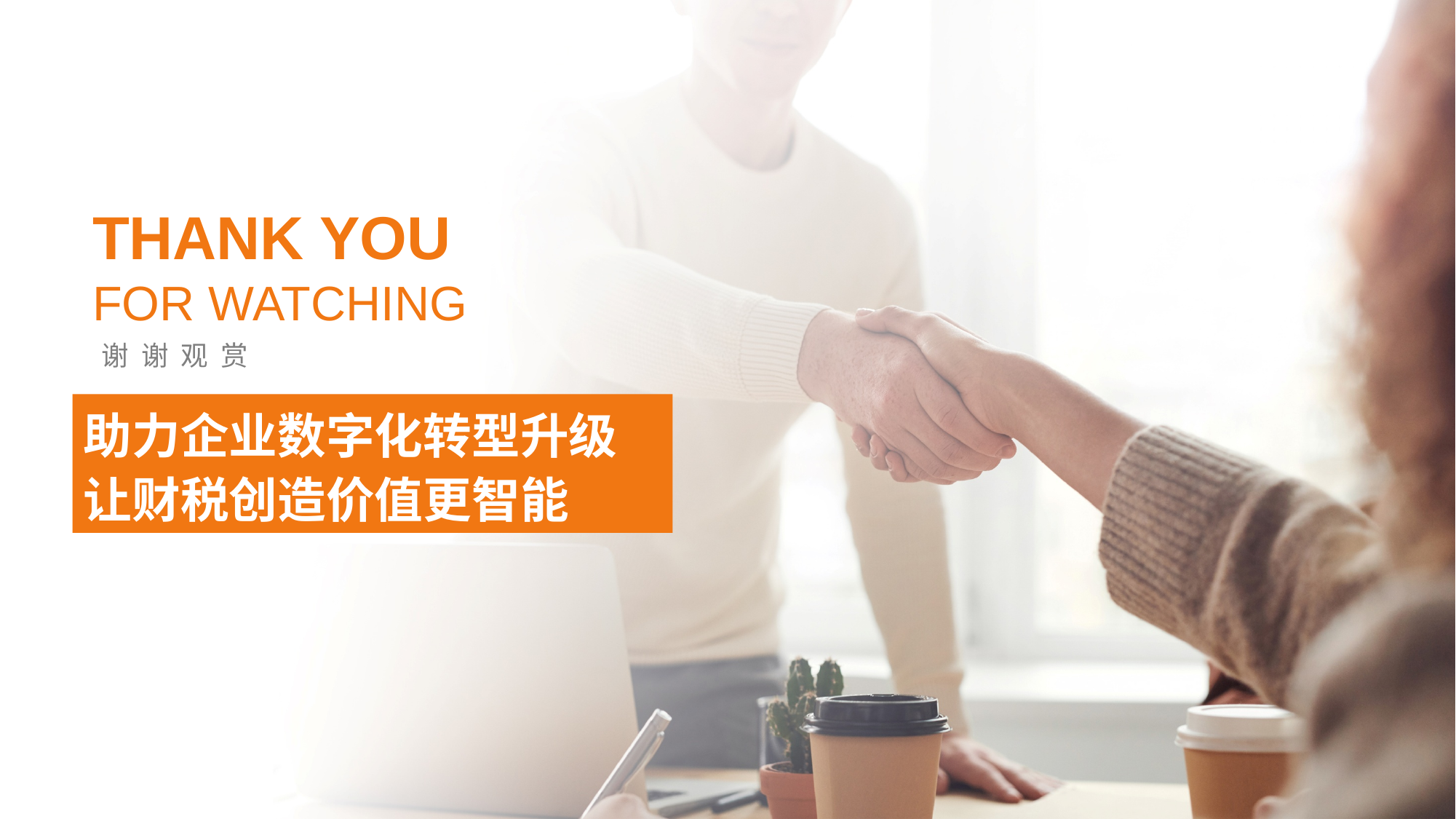

THANK YOU
FOR WATCHING
谢  谢  观  赏
助力企业数字化转型升级
让财税创造价值更智能